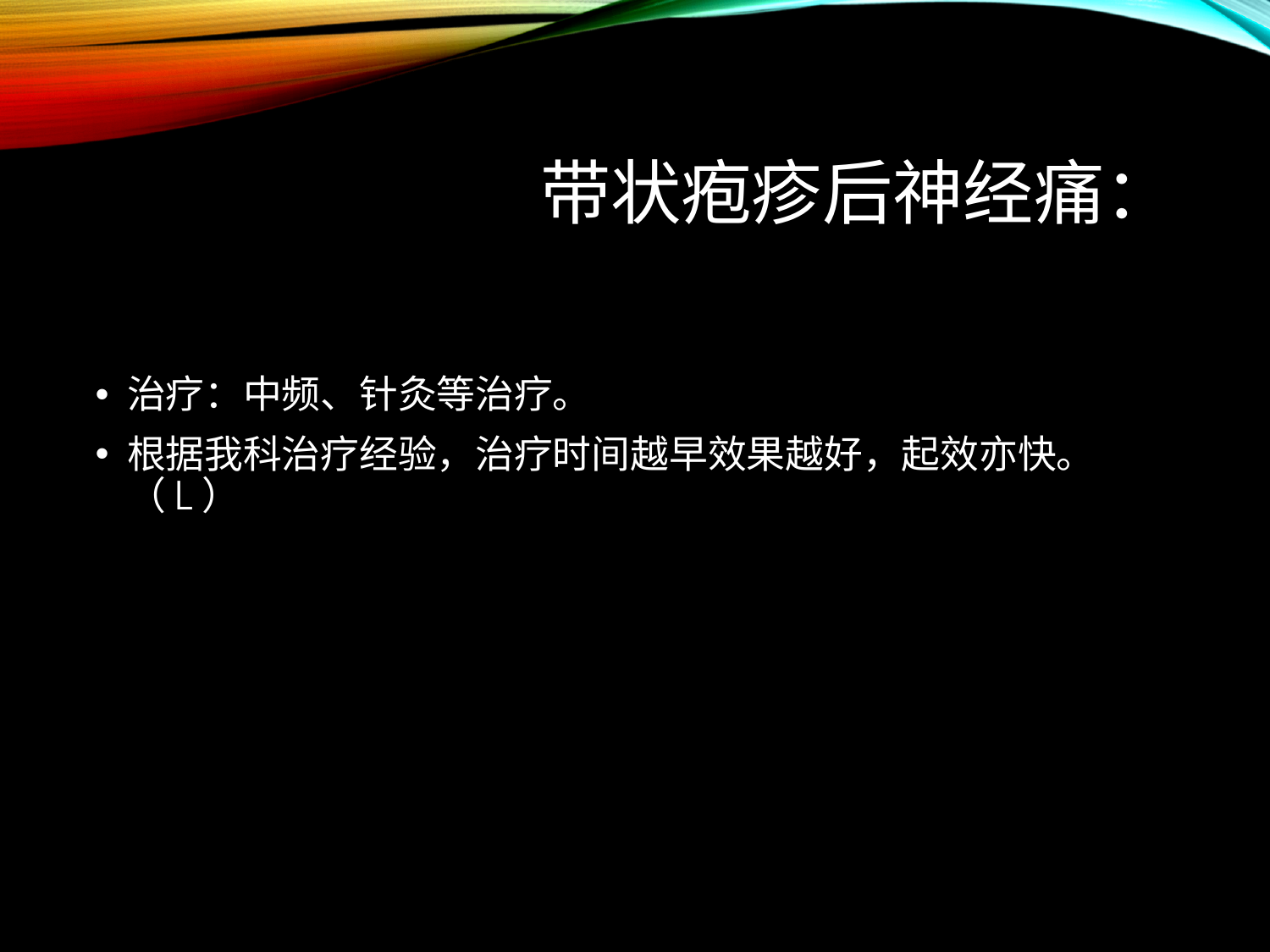

# 带状疱疹后神经痛：

治疗：中频、针灸等治疗。
根据我科治疗经验，治疗时间越早效果越好，起效亦快。（L）